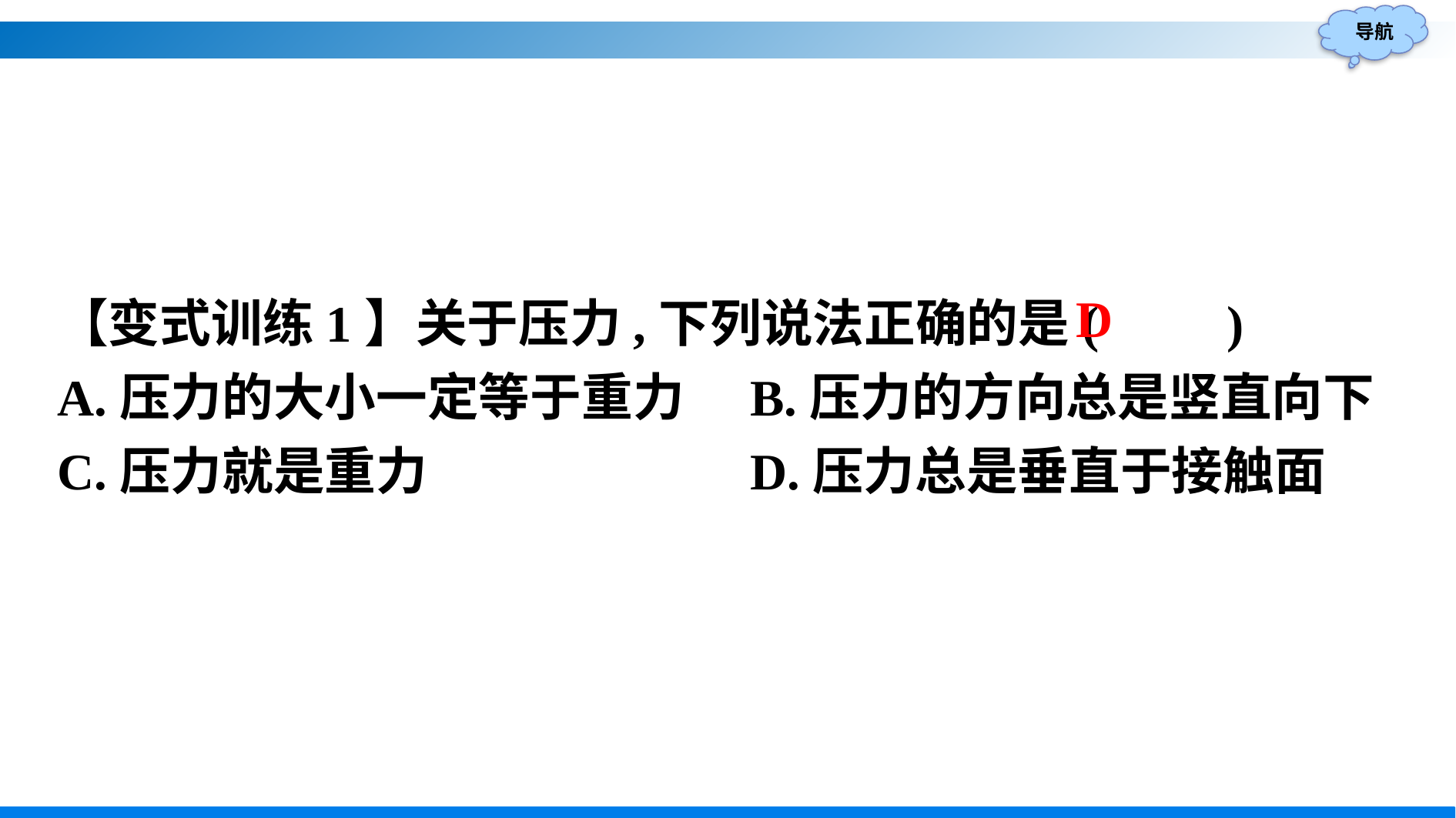

【变式训练1】关于压力,下列说法正确的是(　　)
A.压力的大小一定等于重力	B.压力的方向总是竖直向下
C.压力就是重力				D.压力总是垂直于接触面
D